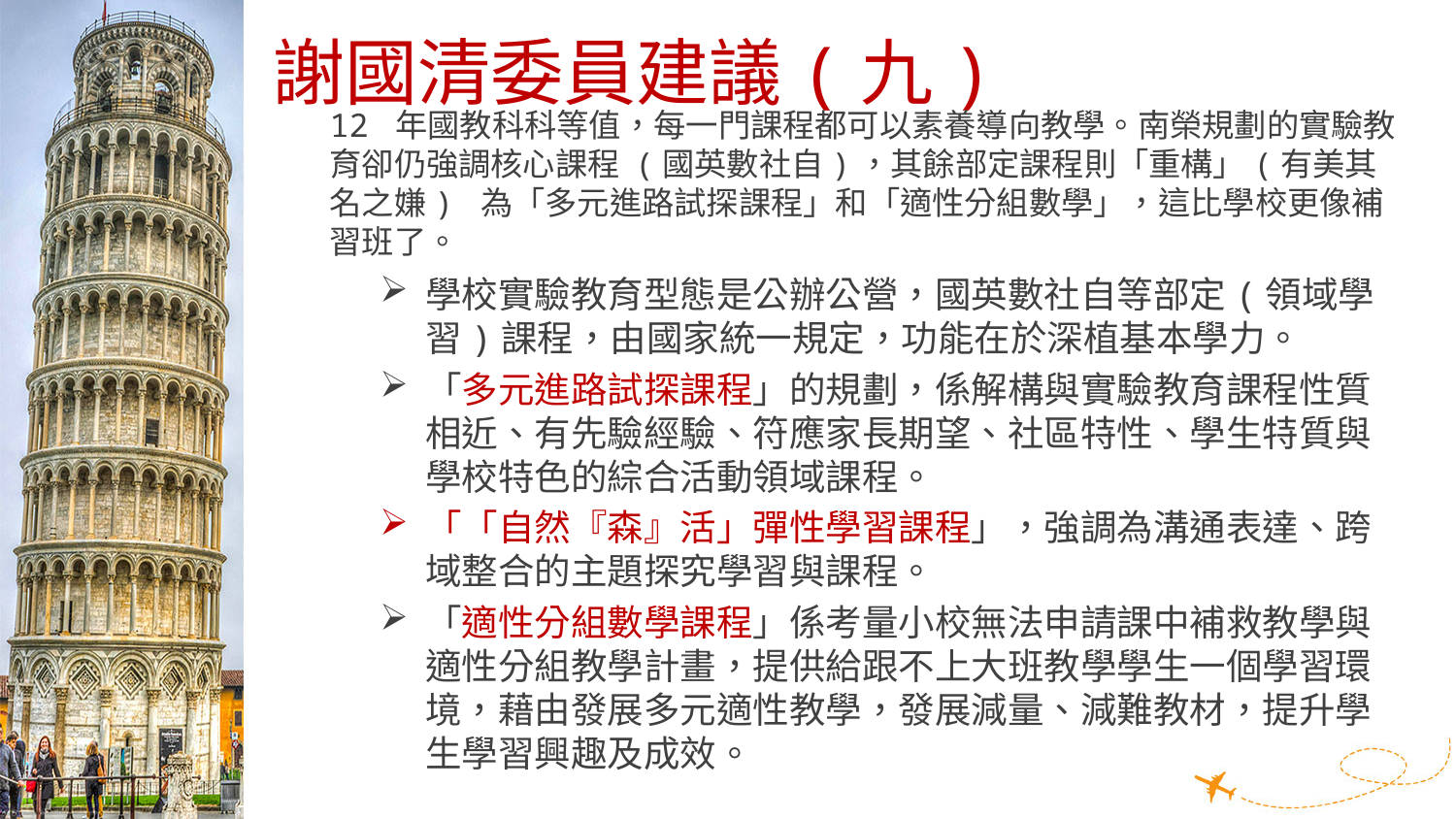

# 謝國清委員建議(九)
12 年國教科科等值，每一門課程都可以素養導向教學。南榮規劃的實驗教育卻仍強調核心課程 (國英數社自)，其餘部定課程則「重構」(有美其名之嫌) 為「多元進路試探課程」和「適性分組數學」，這比學校更像補習班了。
學校實驗教育型態是公辦公營，國英數社自等部定(領域學習)課程，由國家統一規定，功能在於深植基本學力。
「多元進路試探課程」的規劃，係解構與實驗教育課程性質相近、有先驗經驗、符應家長期望、社區特性、學生特質與學校特色的綜合活動領域課程。
「「自然『森』活」彈性學習課程」，強調為溝通表達、跨域整合的主題探究學習與課程。
「適性分組數學課程」係考量小校無法申請課中補救教學與適性分組教學計畫，提供給跟不上大班教學學生一個學習環境，藉由發展多元適性教學，發展減量、減難教材，提升學生學習興趣及成效。